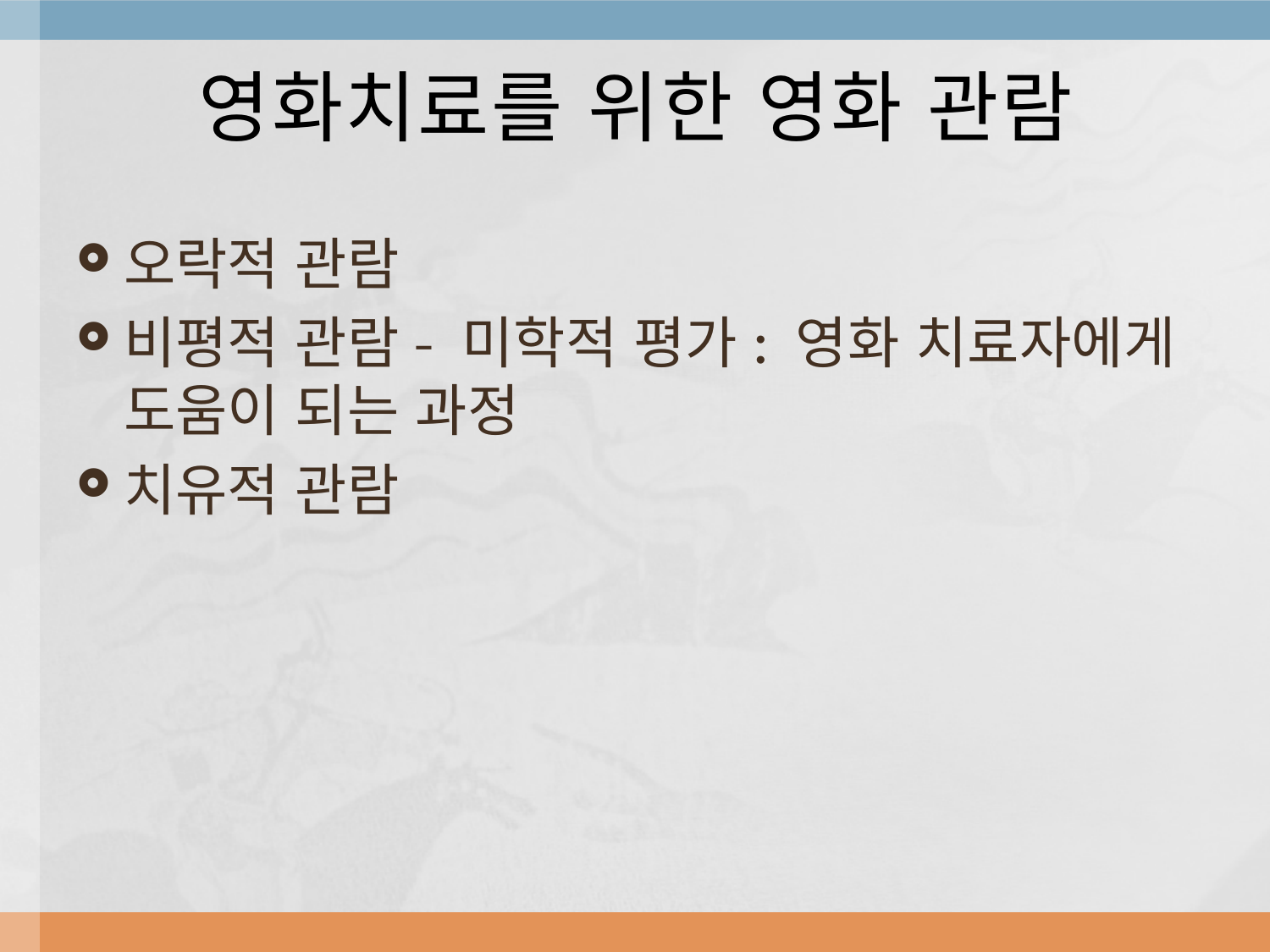

# 영화치료를 위한 영화 관람
오락적 관람
비평적 관람- 미학적 평가: 영화 치료자에게 도움이 되는 과정
치유적 관람